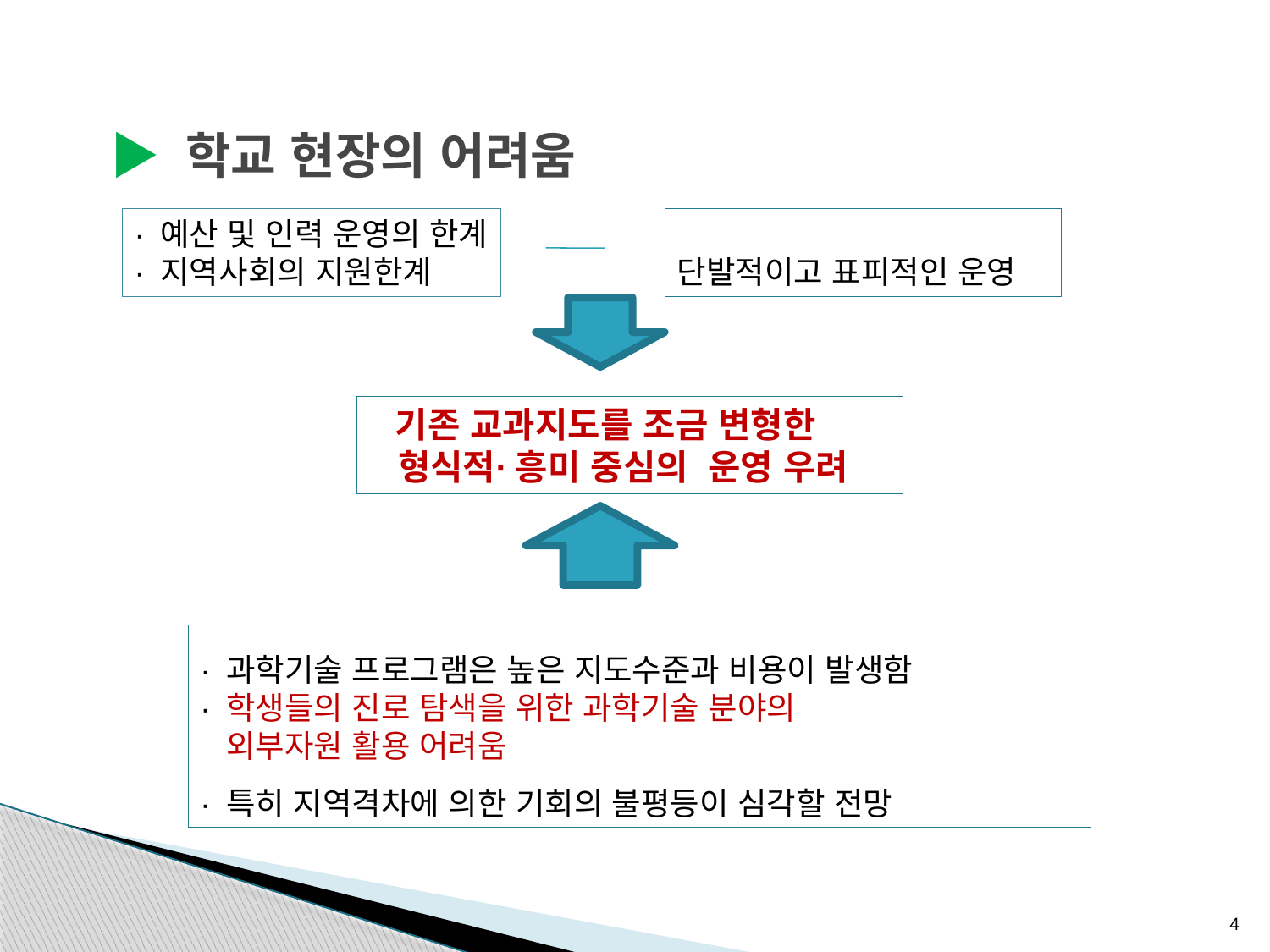

▶ 학교 현장의 어려움
∙ 예산 및 인력 운영의 한계
∙ 지역사회의 지원한계

단발적이고 표피적인 운영

  기존 교과지도를 조금 변형한
  형식적∙ 흥미 중심의  운영 우려

∙ 과학기술 프로그램은 높은 지도수준과 비용이 발생함
∙ 학생들의 진로 탐색을 위한 과학기술 분야의
  외부자원 활용 어려움
∙ 특히 지역격차에 의한 기회의 불평등이 심각할 전망
4